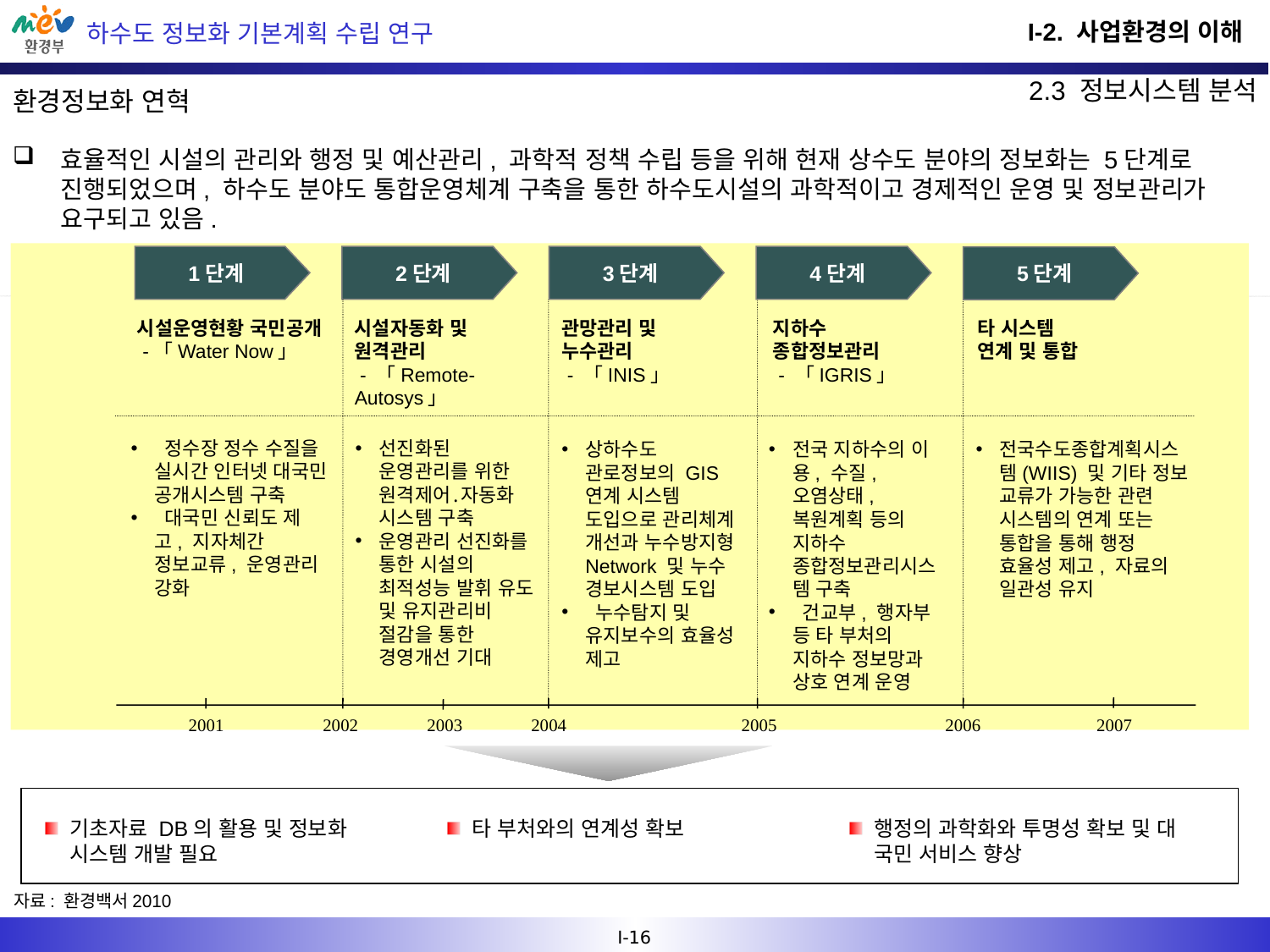

I-2. 사업환경의 이해
2.3 정보시스템 분석
환경정보화 연혁
효율적인 시설의 관리와 행정 및 예산관리, 과학적 정책 수립 등을 위해 현재 상수도 분야의 정보화는 5단계로 진행되었으며, 하수도 분야도 통합운영체계 구축을 통한 하수도시설의 과학적이고 경제적인 운영 및 정보관리가 요구되고 있음.

1단계
2단계
3단계
4단계
5단계

시설운영현황 국민공개
 -「Water Now」
시설자동화 및 원격관리
 - 「Remote-Autosys」
관망관리 및
누수관리
 - 「INIS」
지하수
종합정보관리
 - 「IGRIS」
타 시스템
연계 및 통합

선진화된 운영관리를 위한 원격제어․자동화 시스템 구축
운영관리 선진화를 통한 시설의 최적성능 발휘 유도 및 유지관리비 절감을 통한 경영개선 기대
 정수장 정수 수질을 실시간 인터넷 대국민 공개시스템 구축
 대국민 신뢰도 제고, 지자체간 정보교류, 운영관리 강화
상하수도 관로정보의 GIS 연계 시스템 도입으로 관리체계 개선과 누수방지형 Network 및 누수 경보시스템 도입
 누수탐지 및 유지보수의 효율성 제고
전국 지하수의 이용, 수질, 오염상태, 복원계획 등의 지하수 종합정보관리시스템 구축
 건교부, 행자부 등 타 부처의 지하수 정보망과 상호 연계 운영
전국수도종합계획시스템(WIIS) 및 기타 정보 교류가 가능한 관련 시스템의 연계 또는 통합을 통해 행정 효율성 제고, 자료의 일관성 유지

2001
2002
2003
2004
2005
2006
2007

기초자료 DB의 활용 및 정보화 시스템 개발 필요
타 부처와의 연계성 확보
행정의 과학화와 투명성 확보 및 대 국민 서비스 향상
자료: 환경백서2010